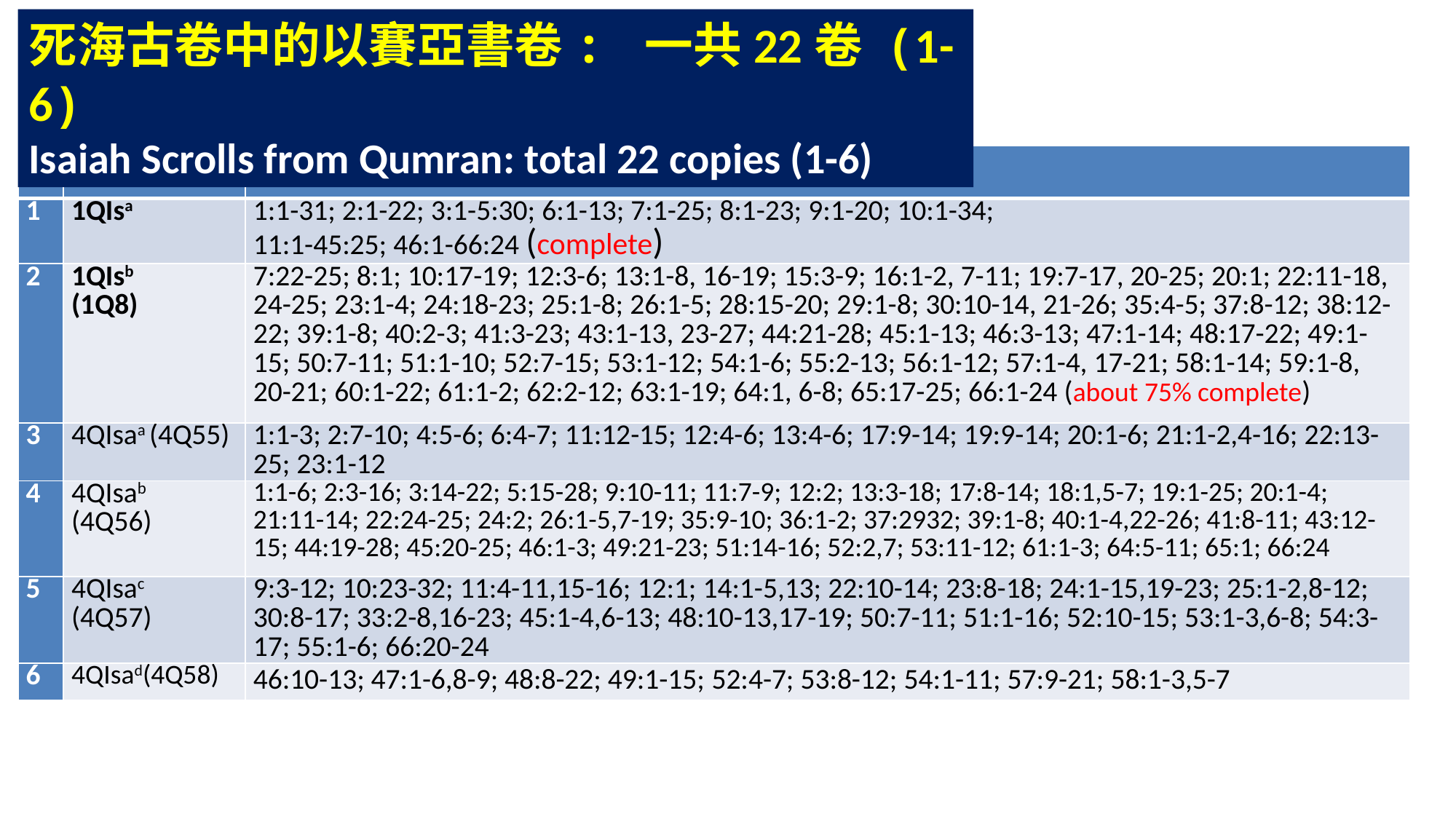

死海古卷中的以賽亞書卷: 一共22卷 (1-6)
Isaiah Scrolls from Qumran: total 22 copies (1-6)
|  | Scroll | Isaiah Passages |
| --- | --- | --- |
| 1 | 1QIsa | 1:1-31; 2:1-22; 3:1-5:30; 6:1-13; 7:1-25; 8:1-23; 9:1-20; 10:1-34; 11:1-45:25; 46:1-66:24 (complete) |
| 2 | 1QIsb (1Q8) | 7:22-25; 8:1; 10:17-19; 12:3-6; 13:1-8, 16-19; 15:3-9; 16:1-2, 7-11; 19:7-17, 20-25; 20:1; 22:11-18, 24-25; 23:1-4; 24:18-23; 25:1-8; 26:1-5; 28:15-20; 29:1-8; 30:10-14, 21-26; 35:4-5; 37:8-12; 38:12-22; 39:1-8; 40:2-3; 41:3-23; 43:1-13, 23-27; 44:21-28; 45:1-13; 46:3-13; 47:1-14; 48:17-22; 49:1-15; 50:7-11; 51:1-10; 52:7-15; 53:1-12; 54:1-6; 55:2-13; 56:1-12; 57:1-4, 17-21; 58:1-14; 59:1-8, 20-21; 60:1-22; 61:1-2; 62:2-12; 63:1-19; 64:1, 6-8; 65:17-25; 66:1-24 (about 75% complete) |
| 3 | 4QIsaa (4Q55) | 1:1-3; 2:7-10; 4:5-6; 6:4-7; 11:12-15; 12:4-6; 13:4-6; 17:9-14; 19:9-14; 20:1-6; 21:1-2,4-16; 22:13-25; 23:1-12 |
| 4 | 4QIsab (4Q56) | 1:1-6; 2:3-16; 3:14-22; 5:15-28; 9:10-11; 11:7-9; 12:2; 13:3-18; 17:8-14; 18:1,5-7; 19:1-25; 20:1-4; 21:11-14; 22:24-25; 24:2; 26:1-5,7-19; 35:9-10; 36:1-2; 37:2932; 39:1-8; 40:1-4,22-26; 41:8-11; 43:12-15; 44:19-28; 45:20-25; 46:1-3; 49:21-23; 51:14-16; 52:2,7; 53:11-12; 61:1-3; 64:5-11; 65:1; 66:24 |
| 5 | 4QIsac (4Q57) | 9:3-12; 10:23-32; 11:4-11,15-16; 12:1; 14:1-5,13; 22:10-14; 23:8-18; 24:1-15,19-23; 25:1-2,8-12; 30:8-17; 33:2-8,16-23; 45:1-4,6-13; 48:10-13,17-19; 50:7-11; 51:1-16; 52:10-15; 53:1-3,6-8; 54:3-17; 55:1-6; 66:20-24 |
| 6 | 4QIsad(4Q58) | 46:10-13; 47:1-6,8-9; 48:8-22; 49:1-15; 52:4-7; 53:8-12; 54:1-11; 57:9-21; 58:1-3,5-7 |